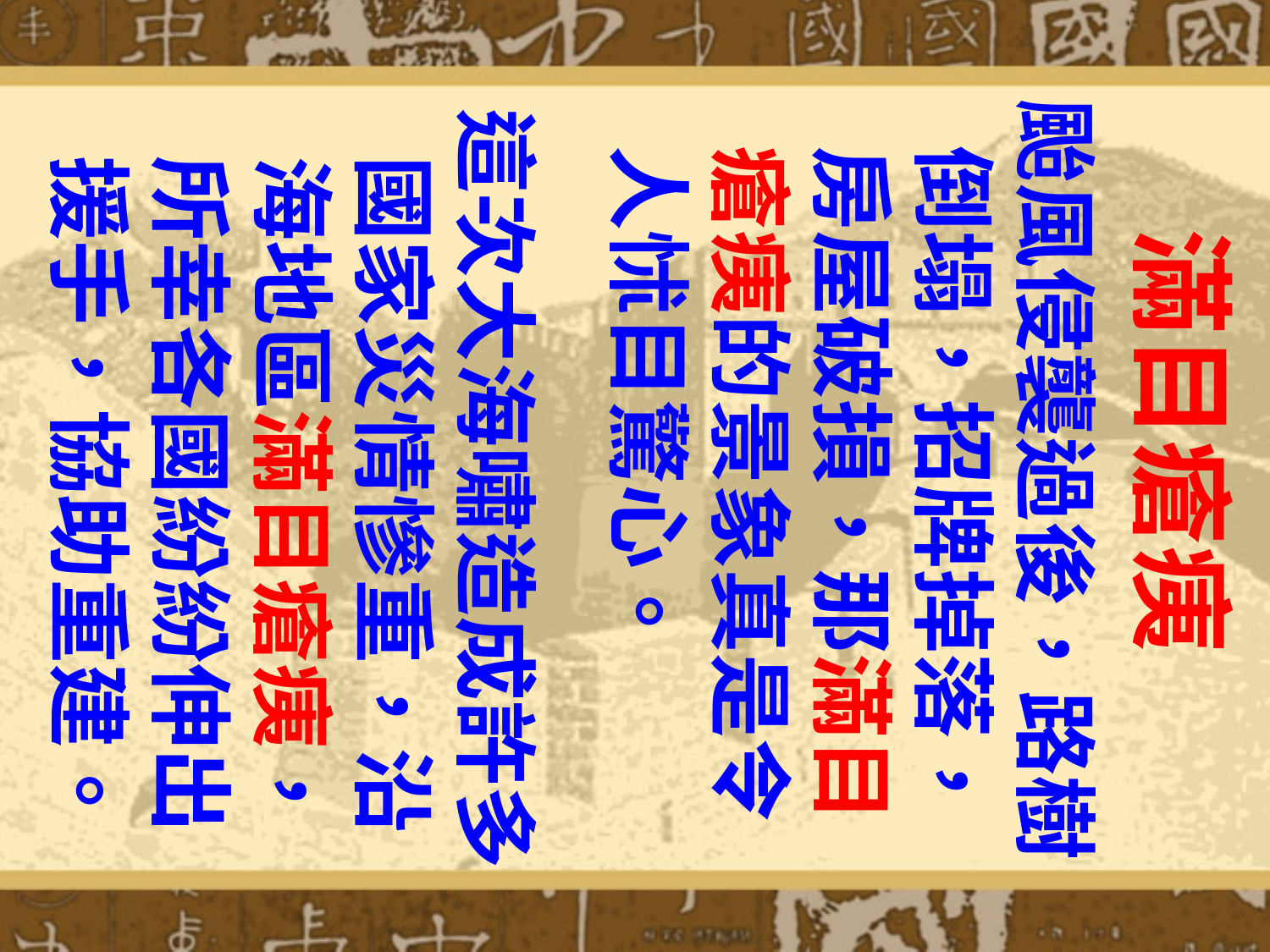

颱風侵襲過後，路樹倒塌，招牌掉落，房屋破損，那滿目瘡痍的景象真是令人怵目驚心。
這次大海嘯造成許多國家災情慘重，沿海地區滿目瘡痍，所幸各國紛紛伸出援手，協助重建。
滿目瘡痍